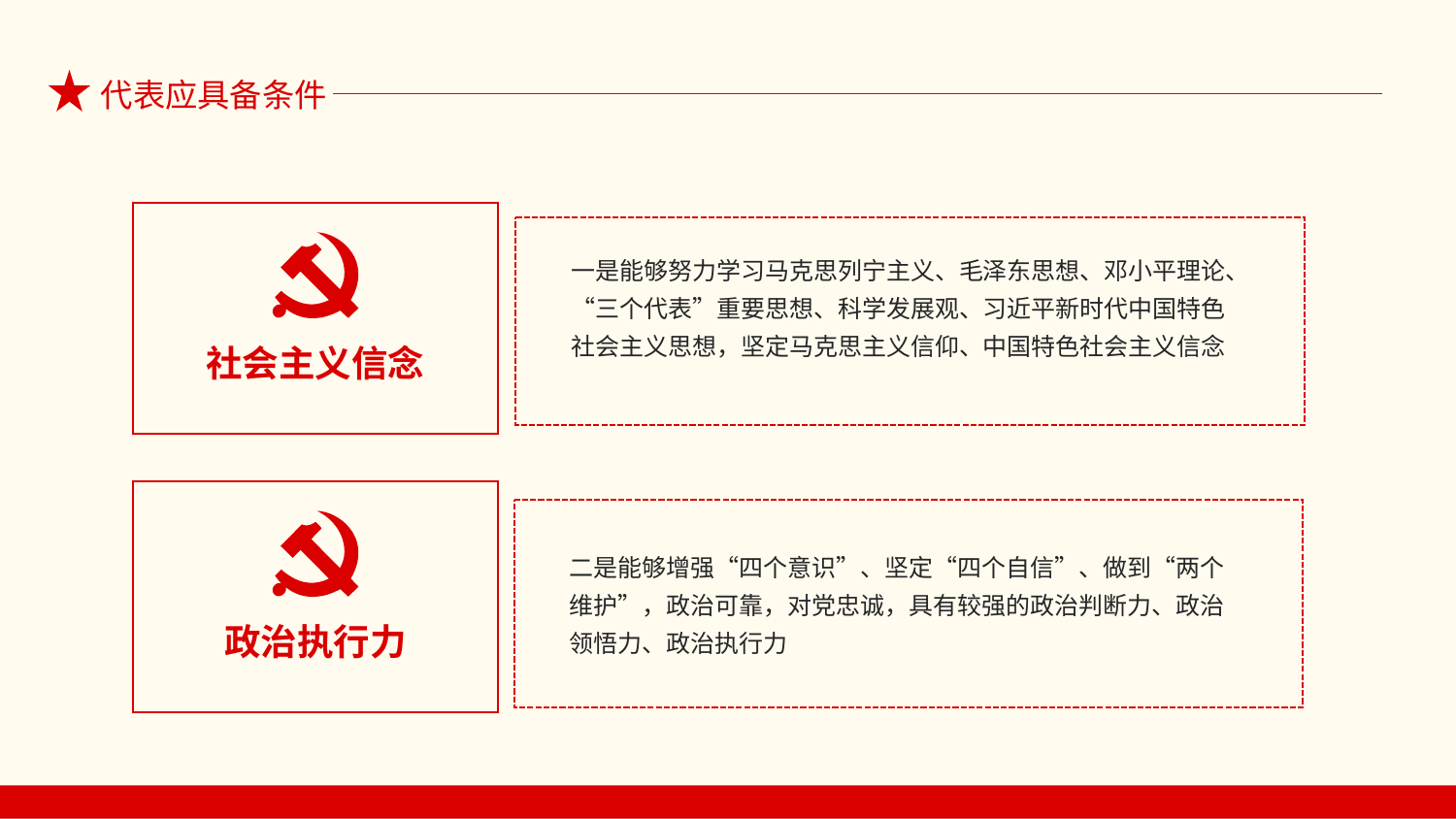

社会主义信念

一是能够努力学习马克思列宁主义、毛泽东思想、邓小平理论、“三个代表”重要思想、科学发展观、习近平新时代中国特色社会主义思想，坚定马克思主义信仰、中国特色社会主义信念

政治执行力

二是能够增强“四个意识”、坚定“四个自信”、做到“两个维护”，政治可靠，对党忠诚，具有较强的政治判断力、政治领悟力、政治执行力